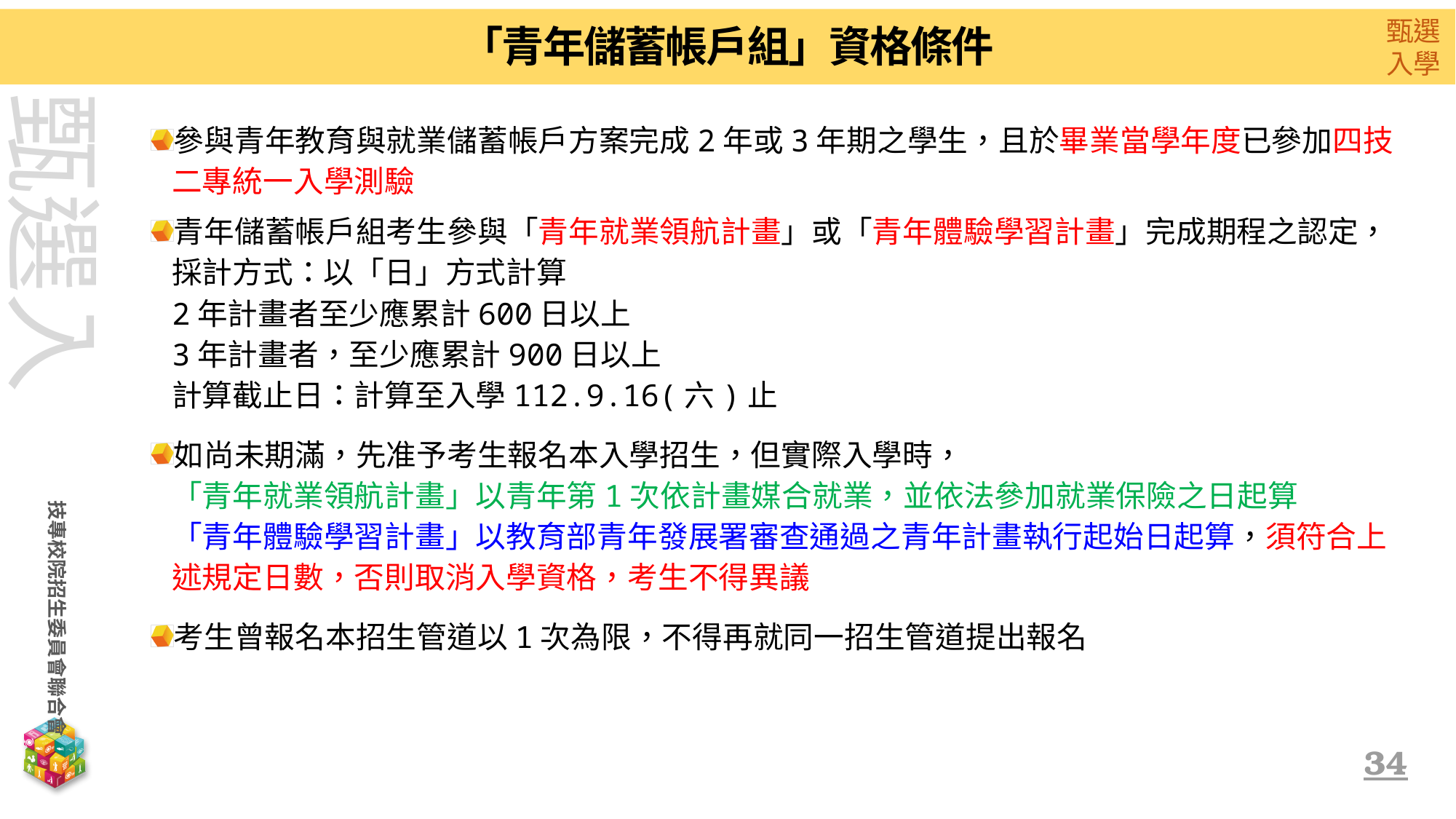

「青年儲蓄帳戶組」資格條件
參與青年教育與就業儲蓄帳戶方案完成2年或3年期之學生，且於畢業當學年度已參加四技二專統一入學測驗
青年儲蓄帳戶組考生參與「青年就業領航計畫」或「青年體驗學習計畫」完成期程之認定，採計方式：以「日」方式計算
2年計畫者至少應累計600日以上
3年計畫者，至少應累計900日以上
計算截止日：計算至入學112.9.16(六)止
如尚未期滿，先准予考生報名本入學招生，但實際入學時，
「青年就業領航計畫」以青年第1次依計畫媒合就業，並依法參加就業保險之日起算
「青年體驗學習計畫」以教育部青年發展署審查通過之青年計畫執行起始日起算，須符合上述規定日數，否則取消入學資格，考生不得異議
考生曾報名本招生管道以1次為限，不得再就同一招生管道提出報名
34